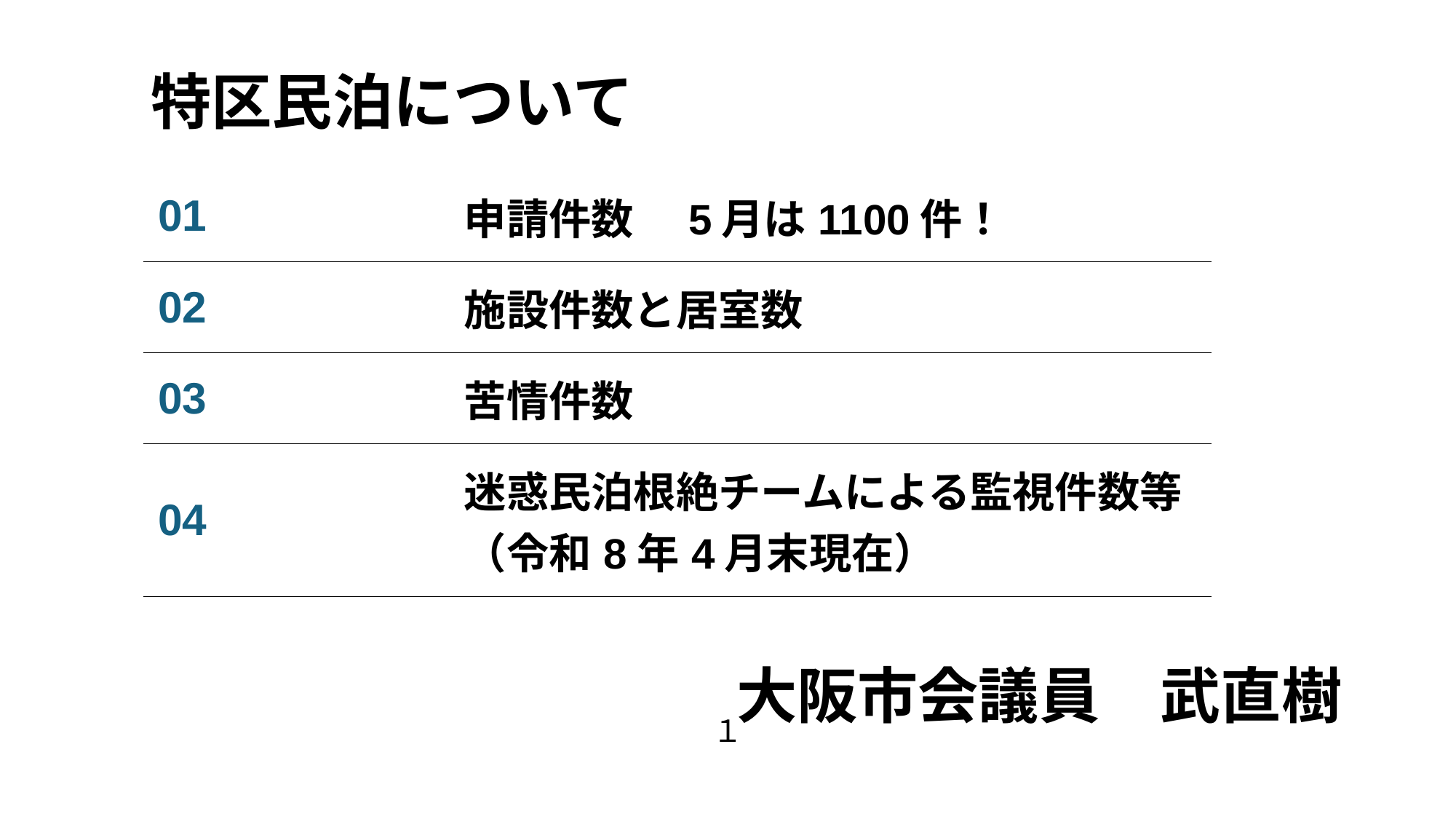

# 特区民泊について
| 01 | 申請件数　5月は1100件！ |
| --- | --- |
| 02 | 施設件数と居室数 |
| 03 | 苦情件数 |
| 04 | 迷惑民泊根絶チームによる監視件数等（令和8年4月末現在） |
|  |  |
大阪市会議員　武直樹
１